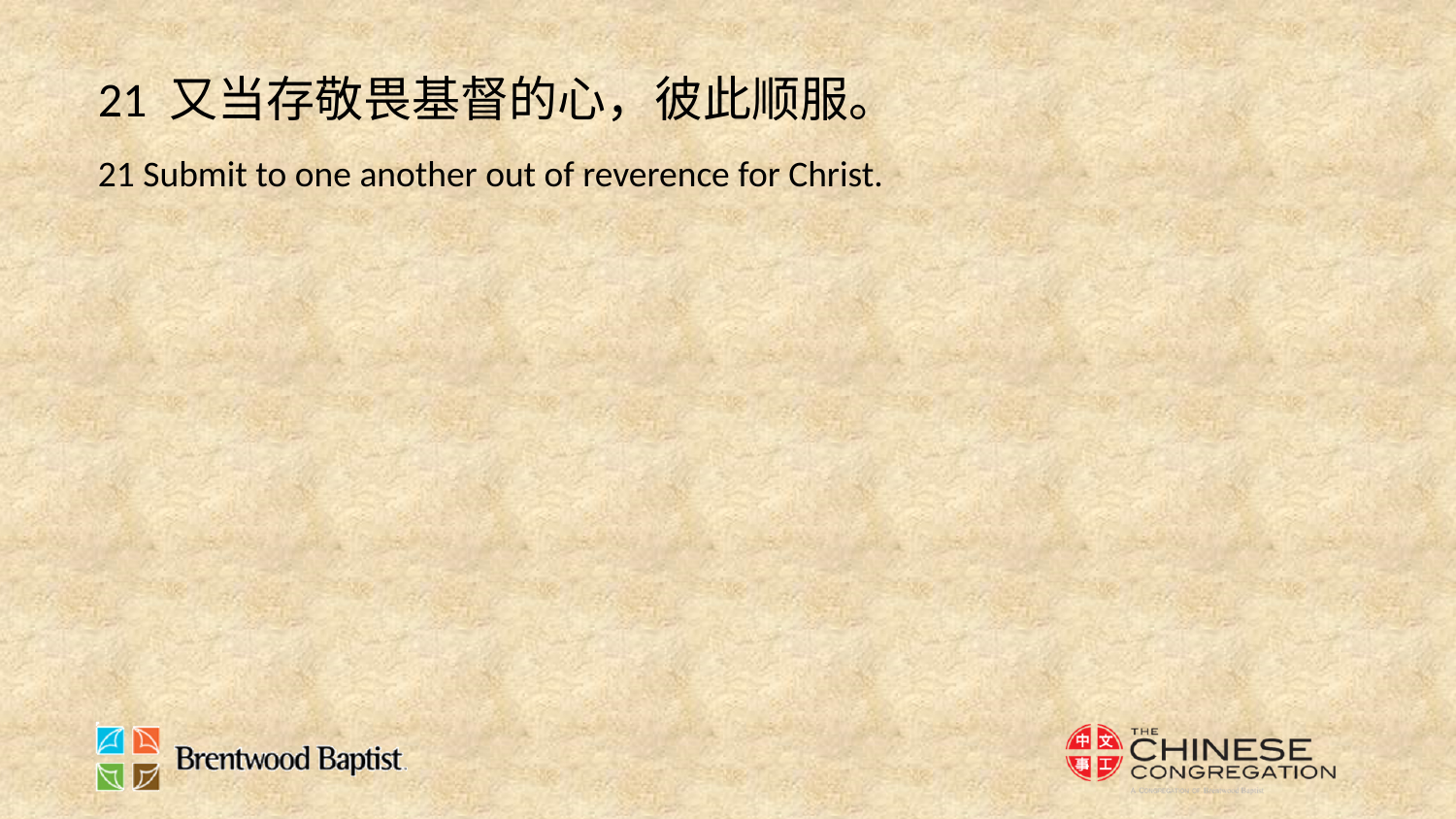

21 又当存敬畏基督的心，彼此顺服。

21 Submit to one another out of reverence for Christ.